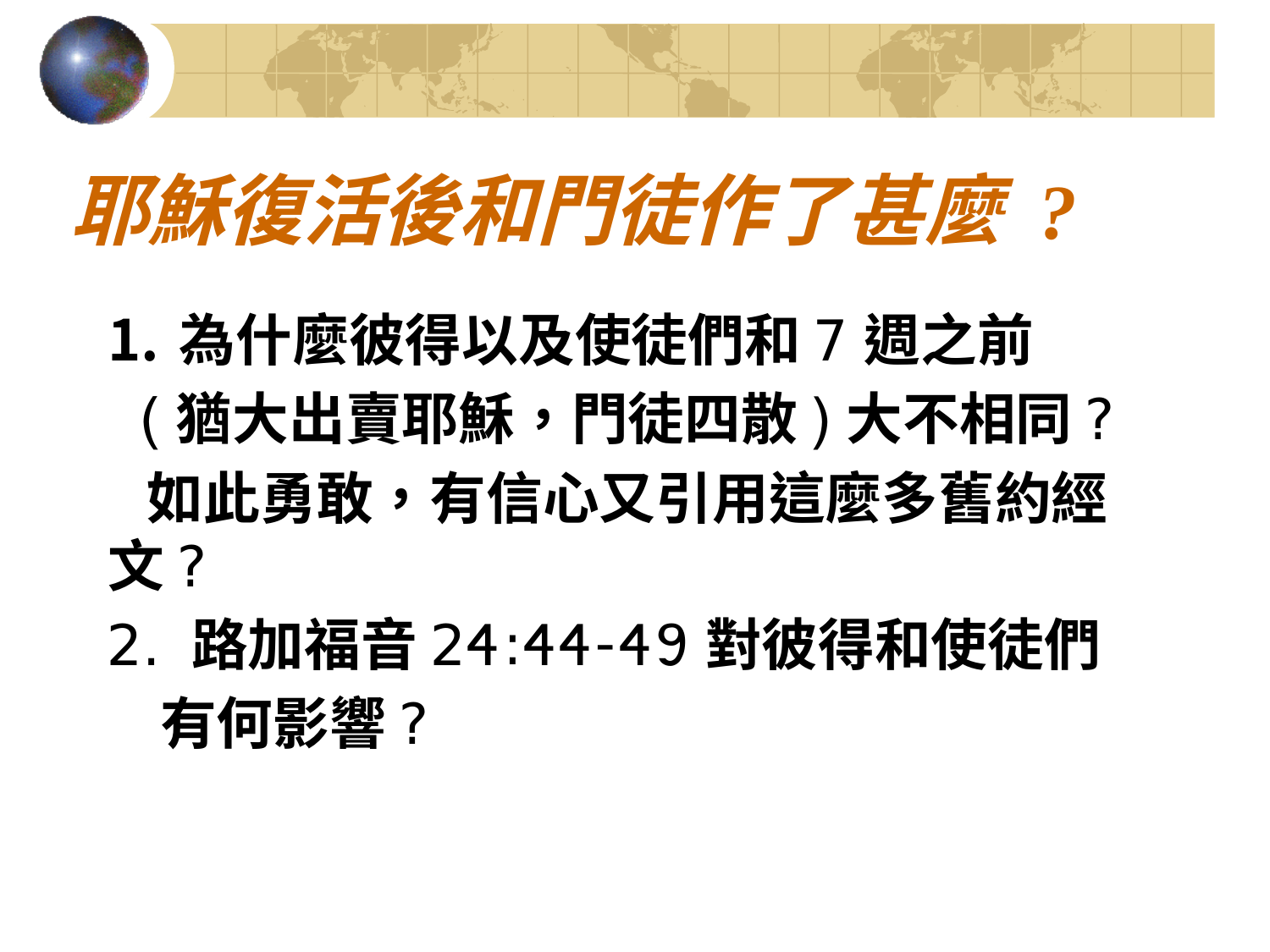

# 耶穌復活後和門徒作了甚麼 ?
為什麼彼得以及使徒們和7週之前
  (猶大出賣耶穌，門徒四散)大不相同?
  如此勇敢，有信心又引用這麼多舊約經文?
2. 路加福音24:44-49對彼得和使徒們
   有何影響?